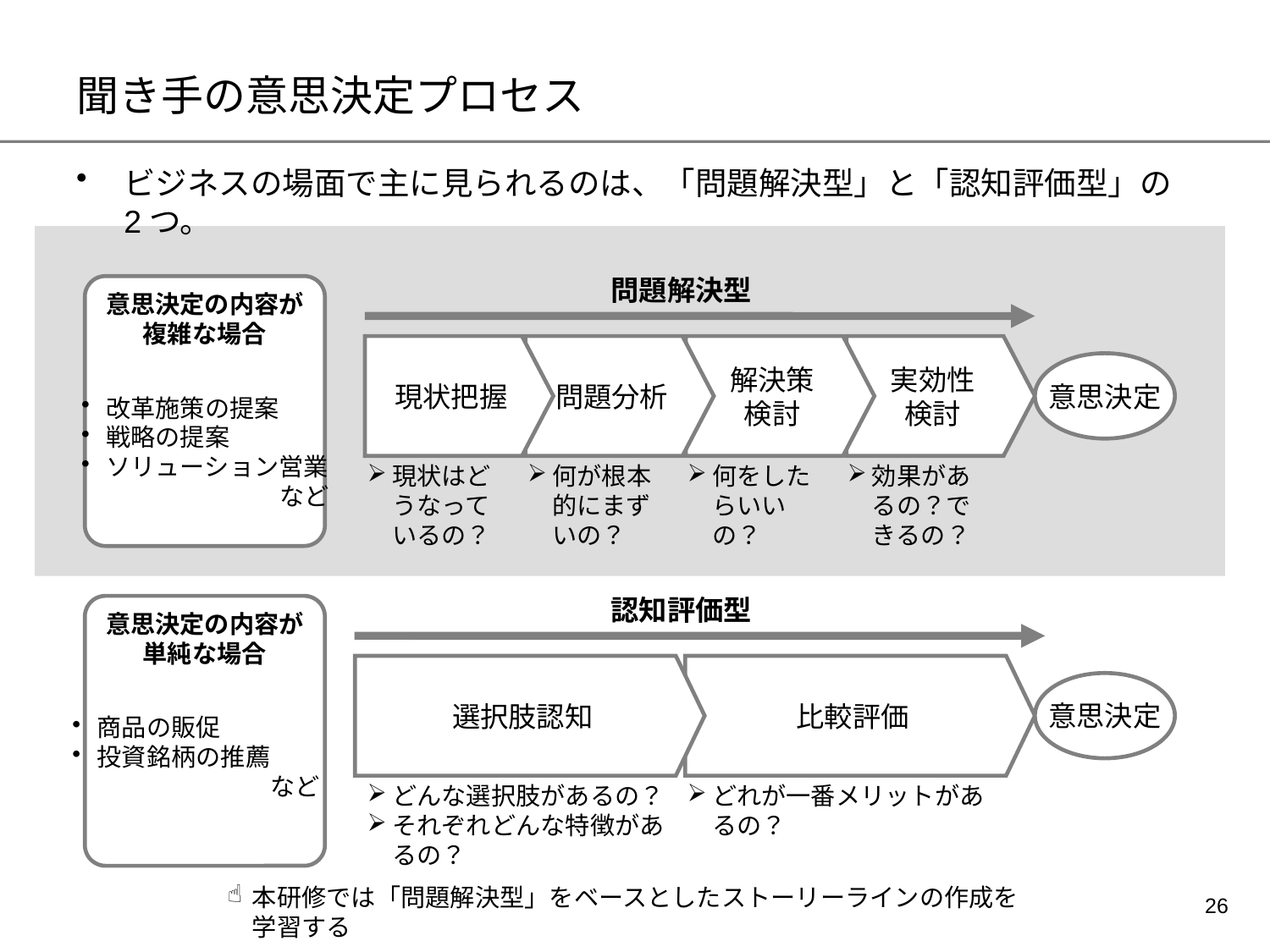

# 聞き手の意思決定プロセス
ビジネスの場面で主に見られるのは、「問題解決型」と「認知評価型」の2つ。

問題解決型

現状把握
問題分析
解決策
検討
実効性
検討
意思決定
現状はどうなっているの？
何が根本的にまずいの？
何をしたらいいの？
効果があるの？できるの？
意思決定の内容が
複雑な場合
改革施策の提案
戦略の提案
ソリューション営業
　　　　　　　など
認知評価型
意思決定の内容が
単純な場合

選択肢認知
比較評価
意思決定
商品の販促
投資銘柄の推薦
　　　　　　　など
どんな選択肢があるの？
それぞれどんな特徴があるの？
どれが一番メリットがあるの？
本研修では「問題解決型」をベースとしたストーリーラインの作成を学習する
26